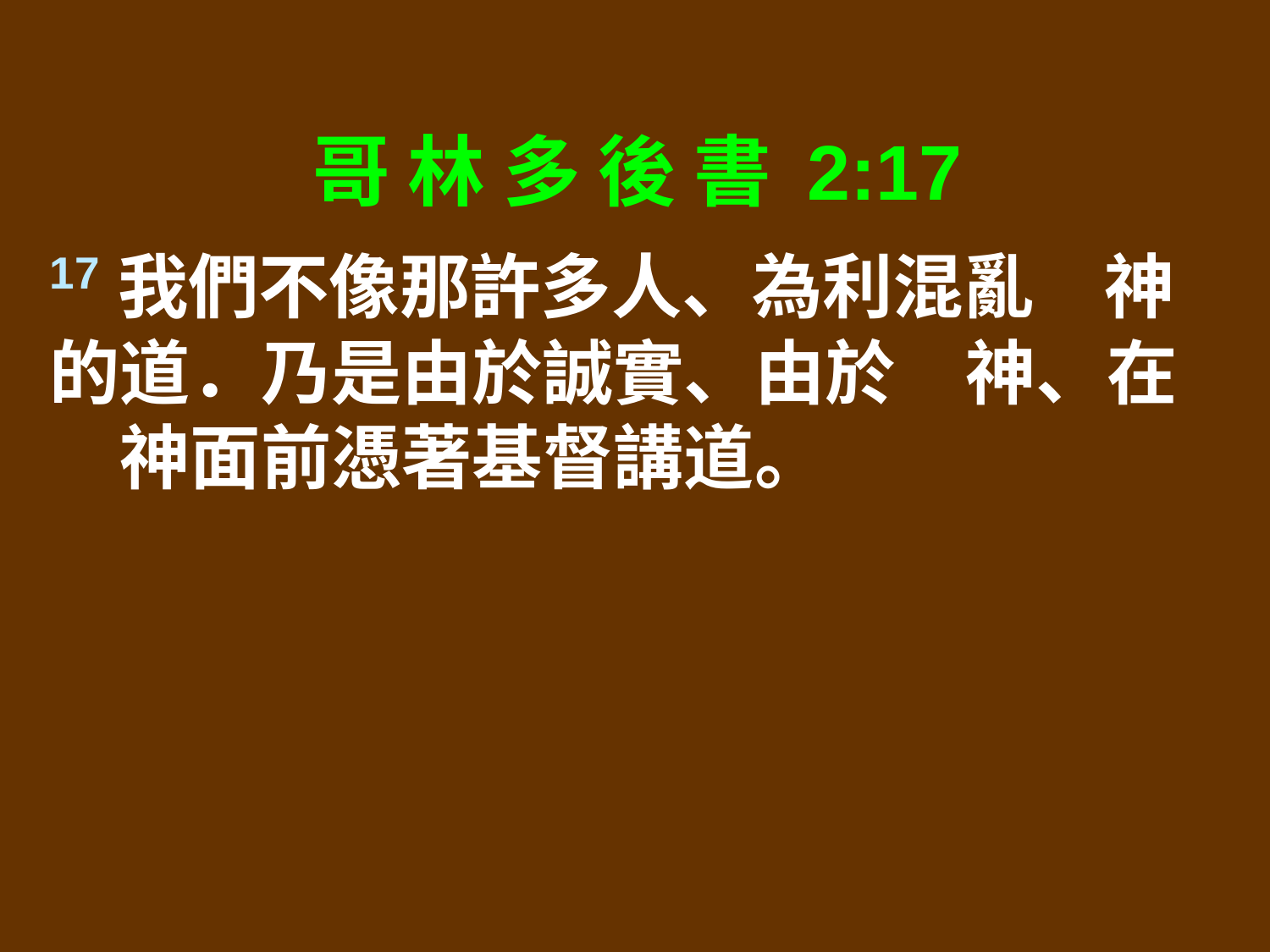

哥 林 多 後 書 2:17
17我們不像那許多人、為利混亂　神的道．乃是由於誠實、由於　神、在　神面前憑著基督講道。